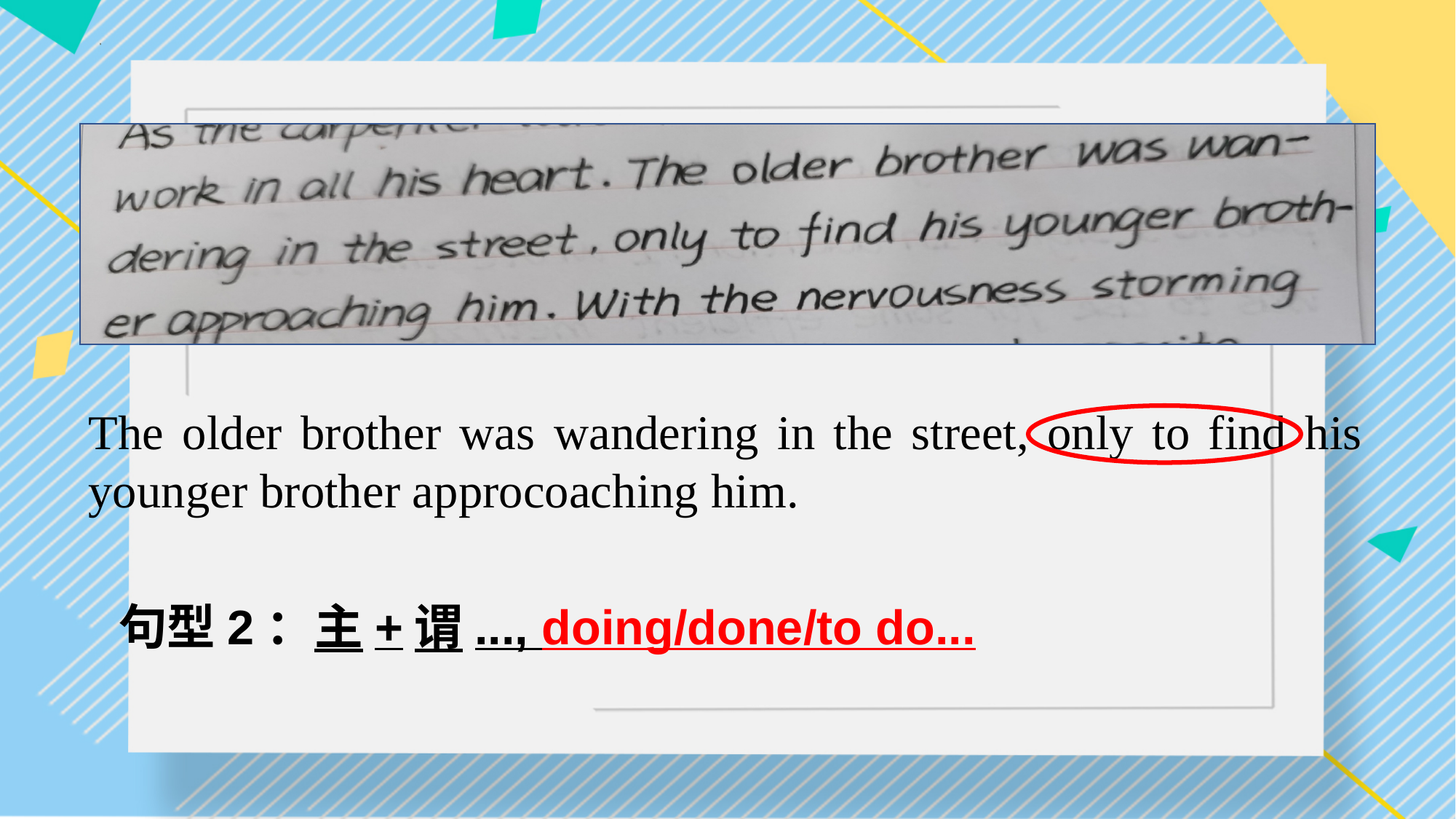

The older brother was wandering in the street, only to find his younger brother approcoaching him.

句型2：主+谓..., doing/done/to do...